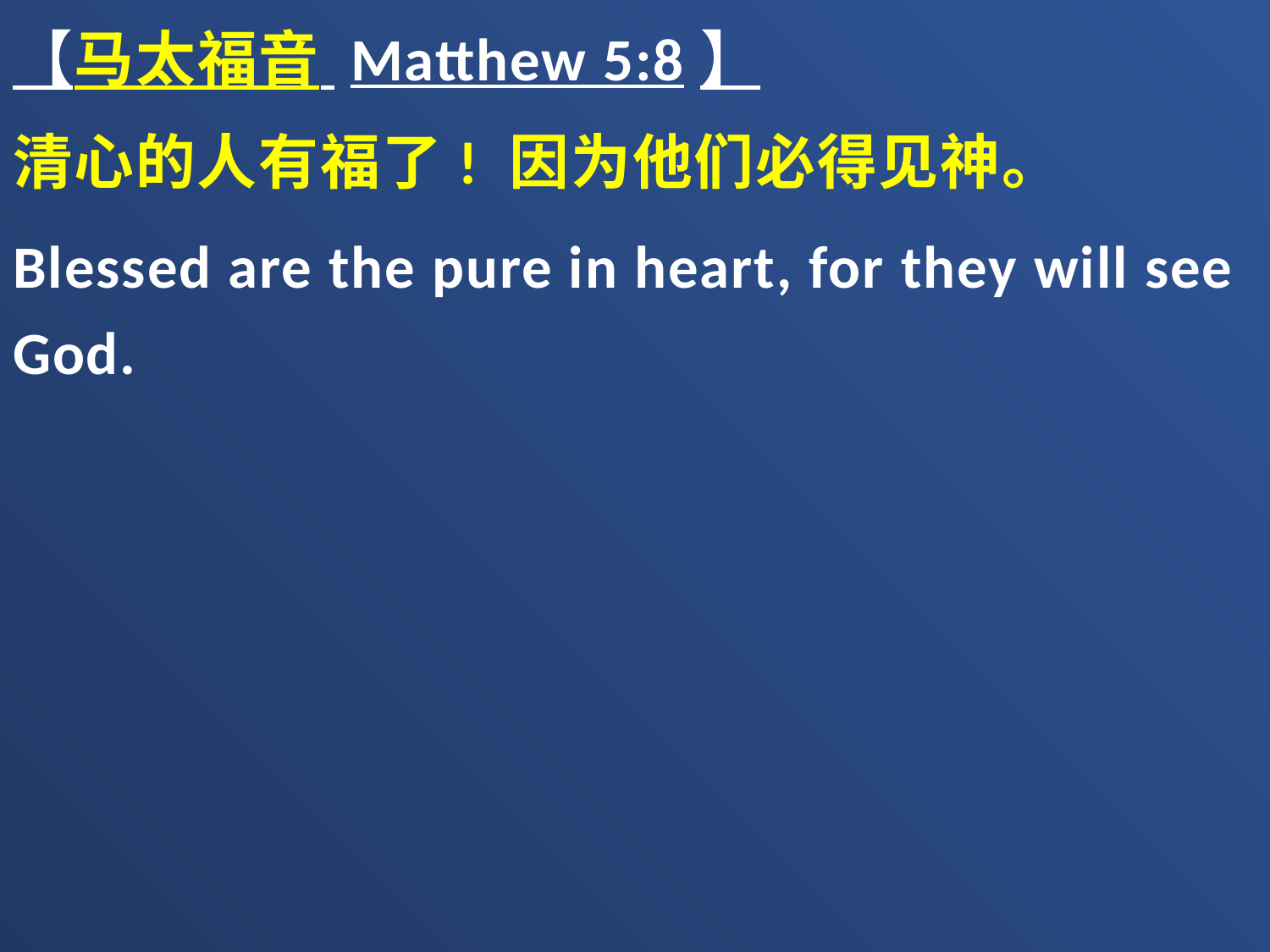

【马太福音 Matthew 5:8】
清心的人有福了! 因为他们必得见神。
Blessed are the pure in heart, for they will see God.